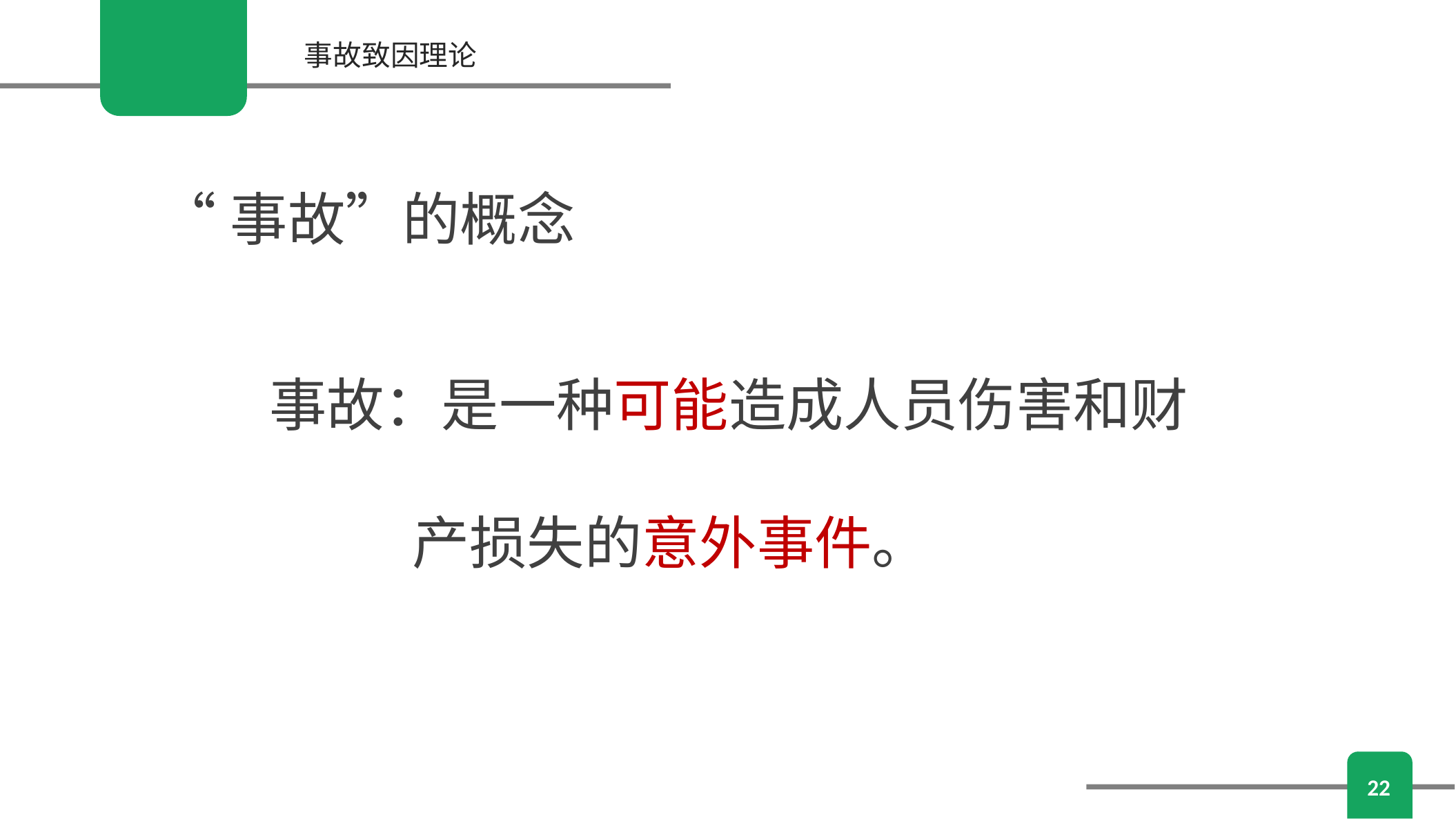

事故致因理论
“事故”的概念
事故：是一种可能造成人员伤害和财
          产损失的意外事件。
22